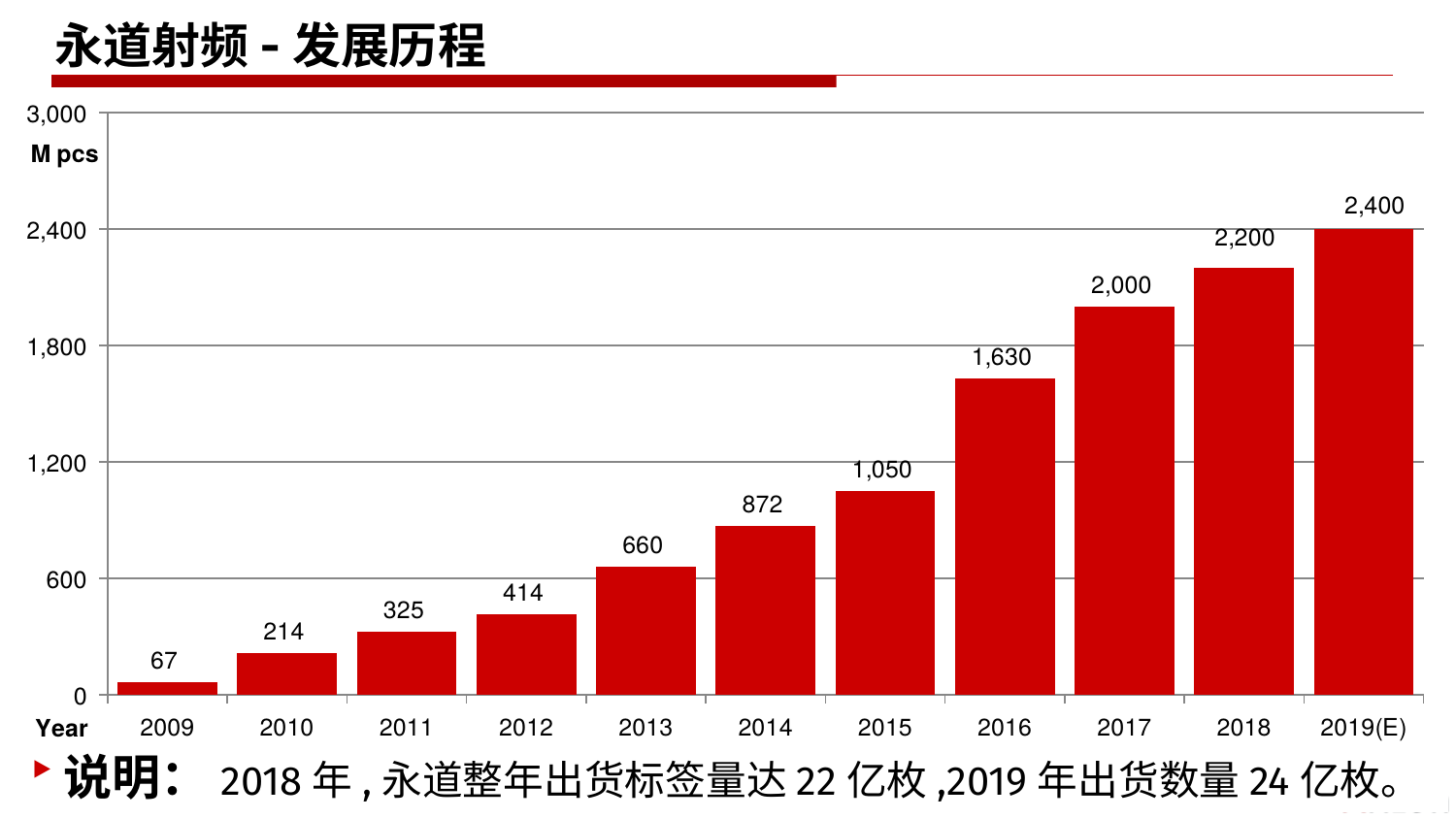

永道射频-发展历程

### Chart

| Category | Region 2 |
|---|---|
| 2009 | 67.0 |
| 2010 | 214.0 |
| 2011 | 325.0 |
| 2012 | 414.0 |
| 2013 | 660.0 |
| 2014 | 872.0 |
| 2015 | 1050.0 |
| 2016 | 1630.0 |
| 2017 | 2000.0 |
| 2018 | 2200.0 |
| 2019(E) | 2400.0 |
说明：2018年,永道整年出货标签量达22亿枚,2019年出货数量24亿枚。